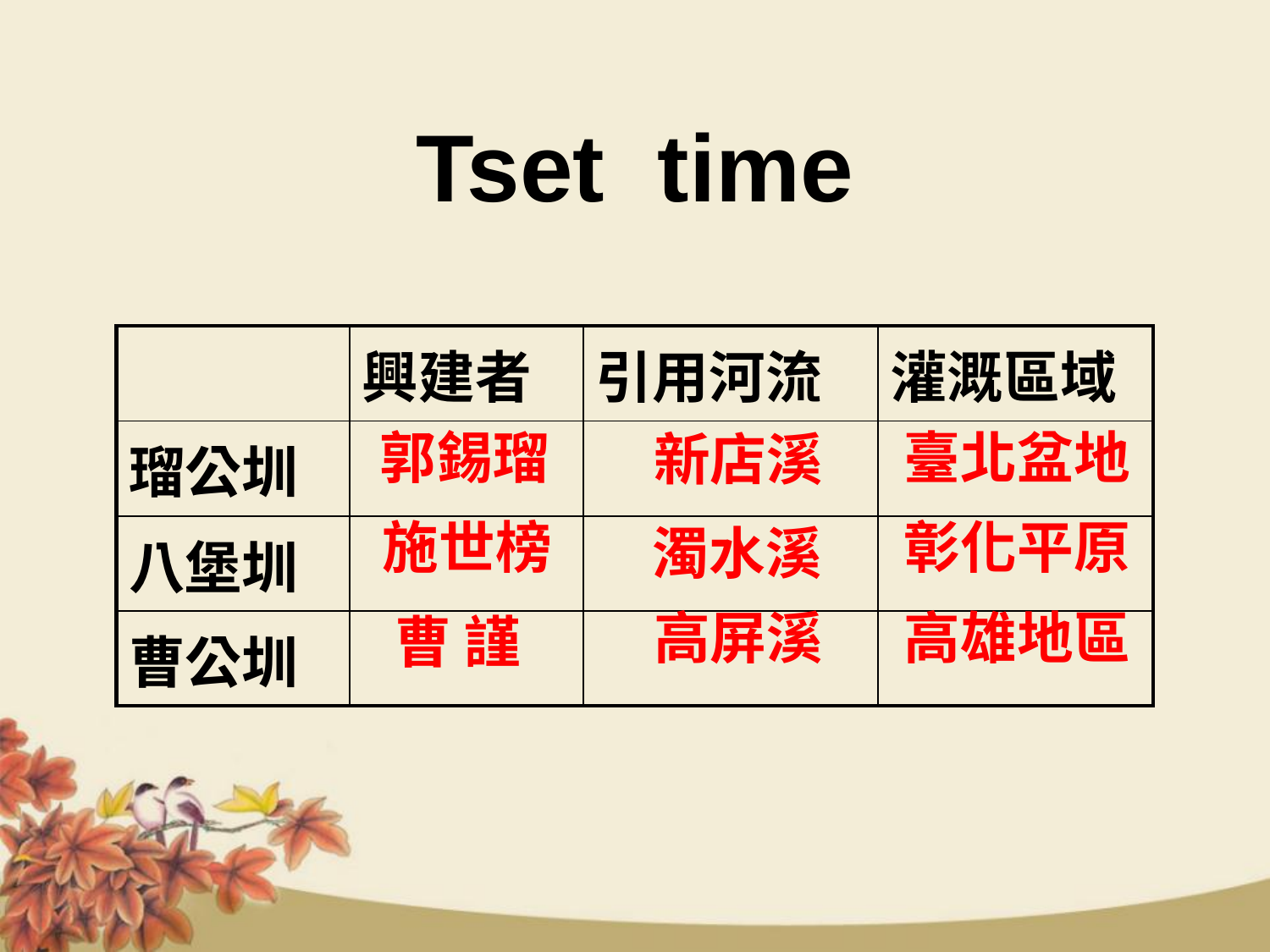

# Tset  time
|  | 興建者 | 引用河流 | 灌溉區域 |
| --- | --- | --- | --- |
| 瑠公圳 |  |  |  |
| 八堡圳 |  |  |  |
| 曹公圳 |  |  |  |
郭錫瑠
臺北盆地
新店溪
彰化平原
施世榜
濁水溪
高屏溪
高雄地區
曹 謹